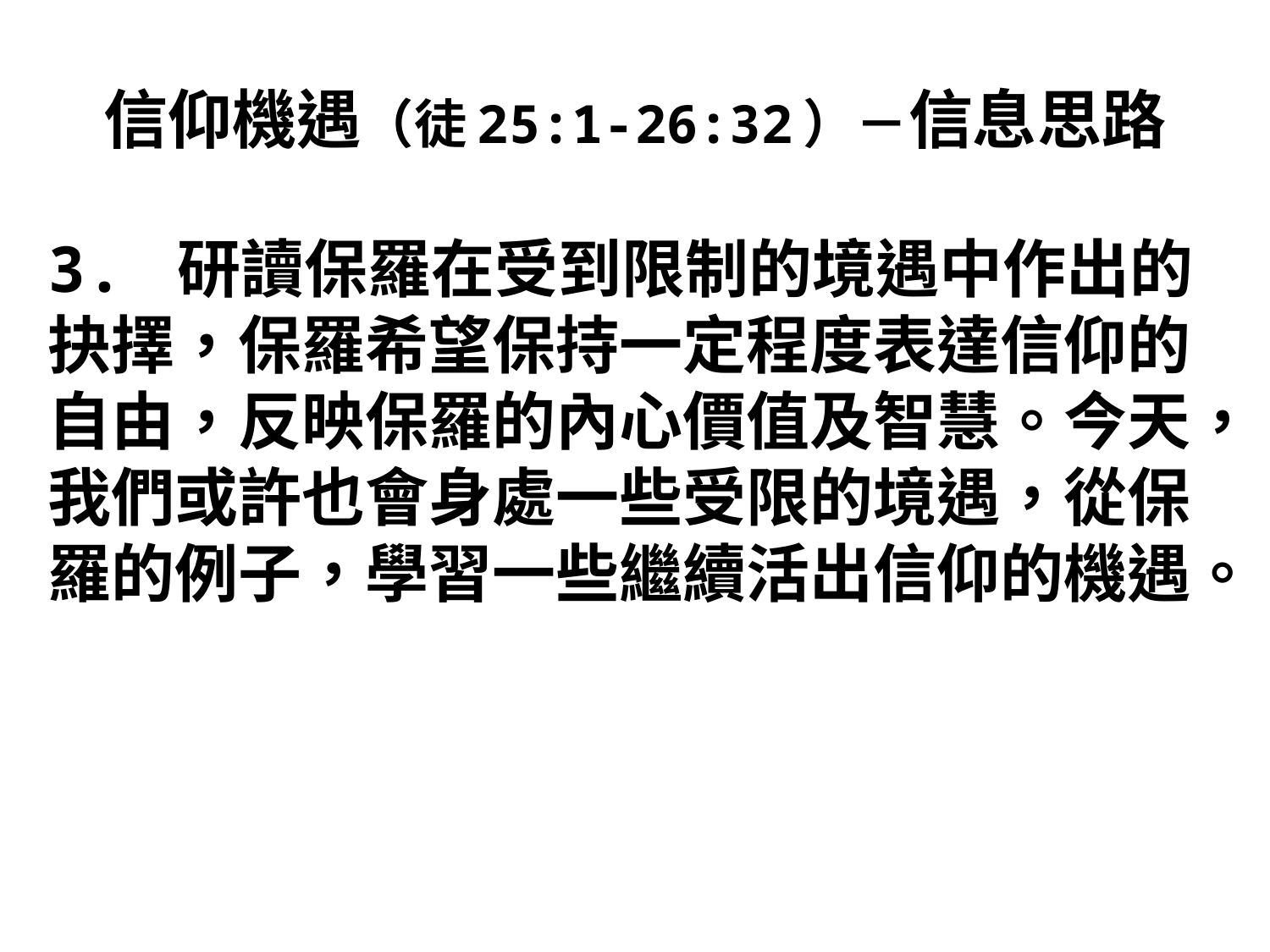

# 信仰機遇（徒25:1-26:32）－信息思路
3. 研讀保羅在受到限制的境遇中作出的抉擇，保羅希望保持一定程度表達信仰的自由，反映保羅的內心價值及智慧。今天，我們或許也會身處一些受限的境遇，從保羅的例子，學習一些繼續活出信仰的機遇。